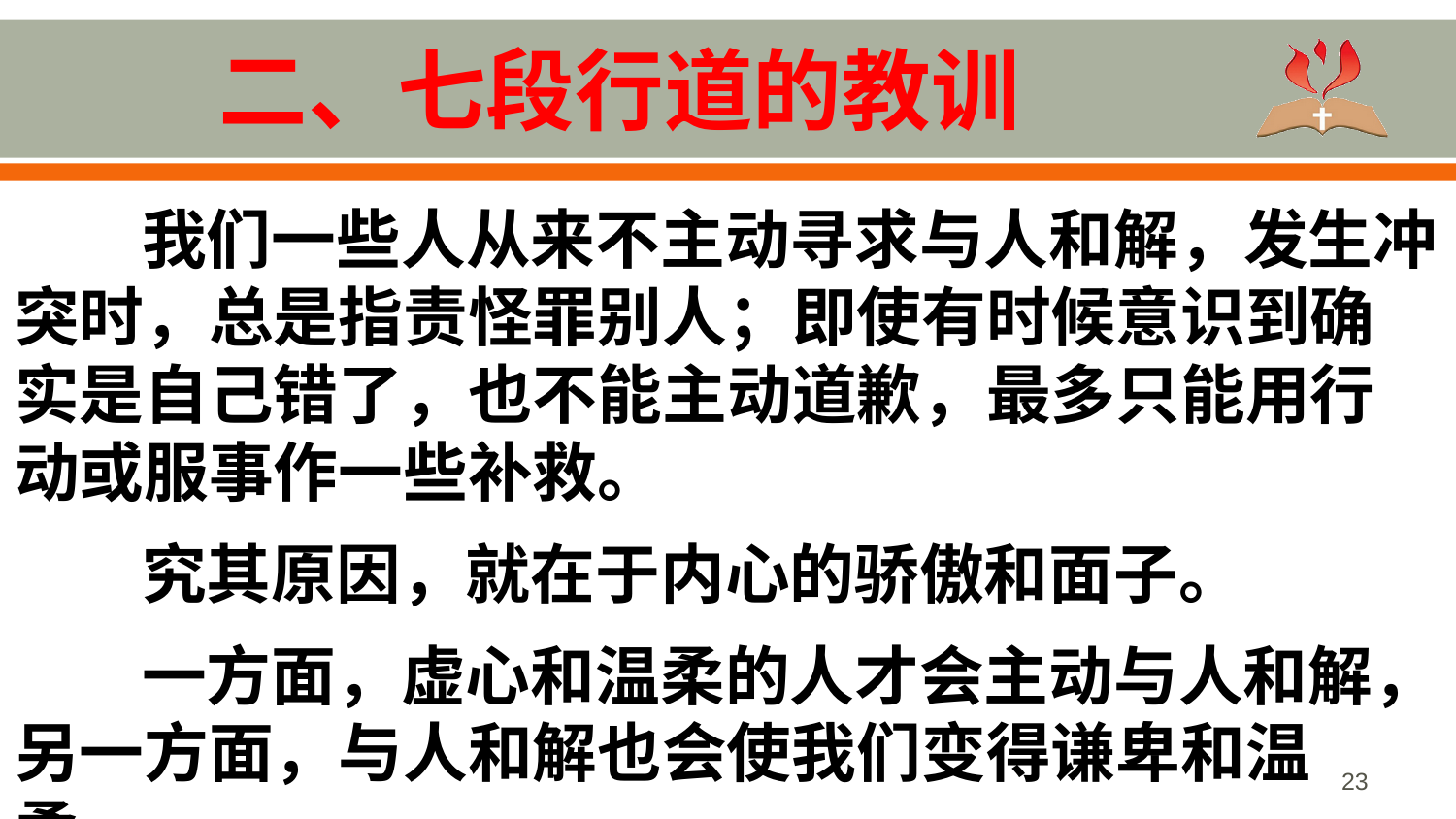

# 二、七段行道的教训
我们一些人从来不主动寻求与人和解，发生冲突时，总是指责怪罪别人；即使有时候意识到确实是自己错了，也不能主动道歉，最多只能用行动或服事作一些补救。
究其原因，就在于内心的骄傲和面子。
一方面，虚心和温柔的人才会主动与人和解，另一方面，与人和解也会使我们变得谦卑和温柔。

23